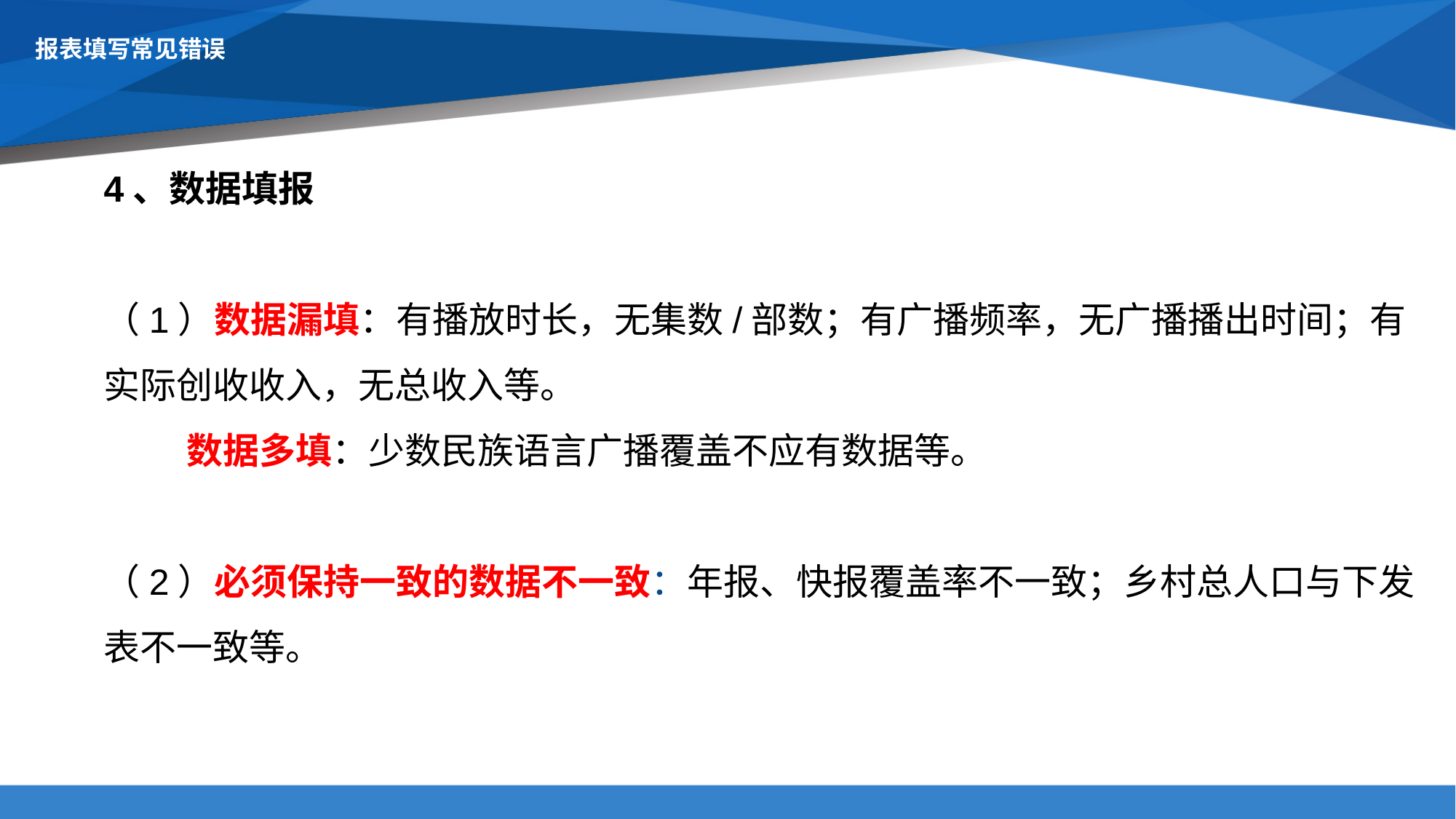

# 报表填写常见错误
4、数据填报

（1）数据漏填：有播放时长，无集数/部数；有广播频率，无广播播出时间；有实际创收收入，无总收入等。
         数据多填：少数民族语言广播覆盖不应有数据等。

（2）必须保持一致的数据不一致：年报、快报覆盖率不一致；乡村总人口与下发表不一致等。